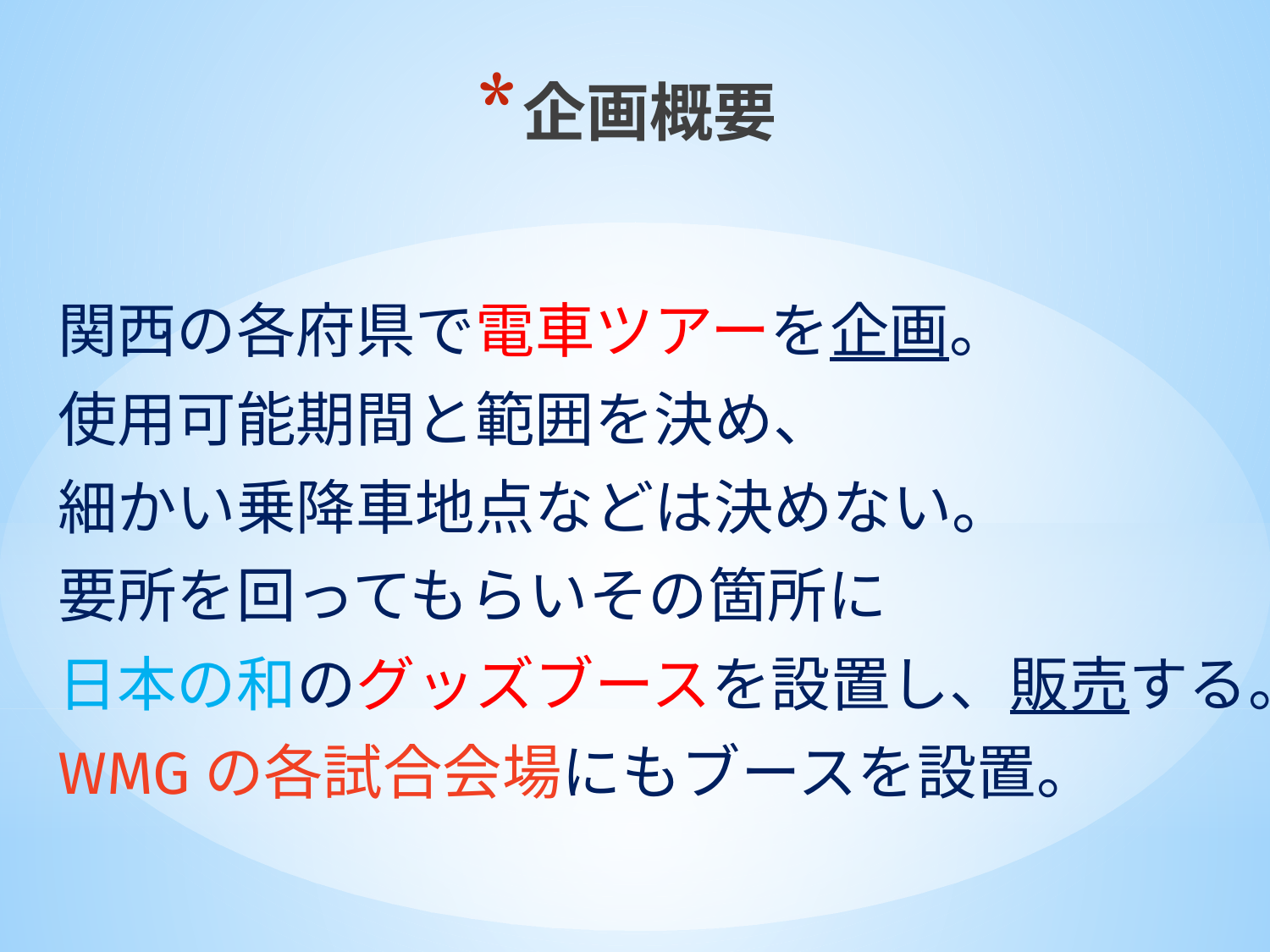

# 企画概要

関西の各府県で電車ツアーを企画。
使用可能期間と範囲を決め、
細かい乗降車地点などは決めない。
要所を回ってもらいその箇所に
日本の和のグッズブースを設置し、販売する。
WMGの各試合会場にもブースを設置。